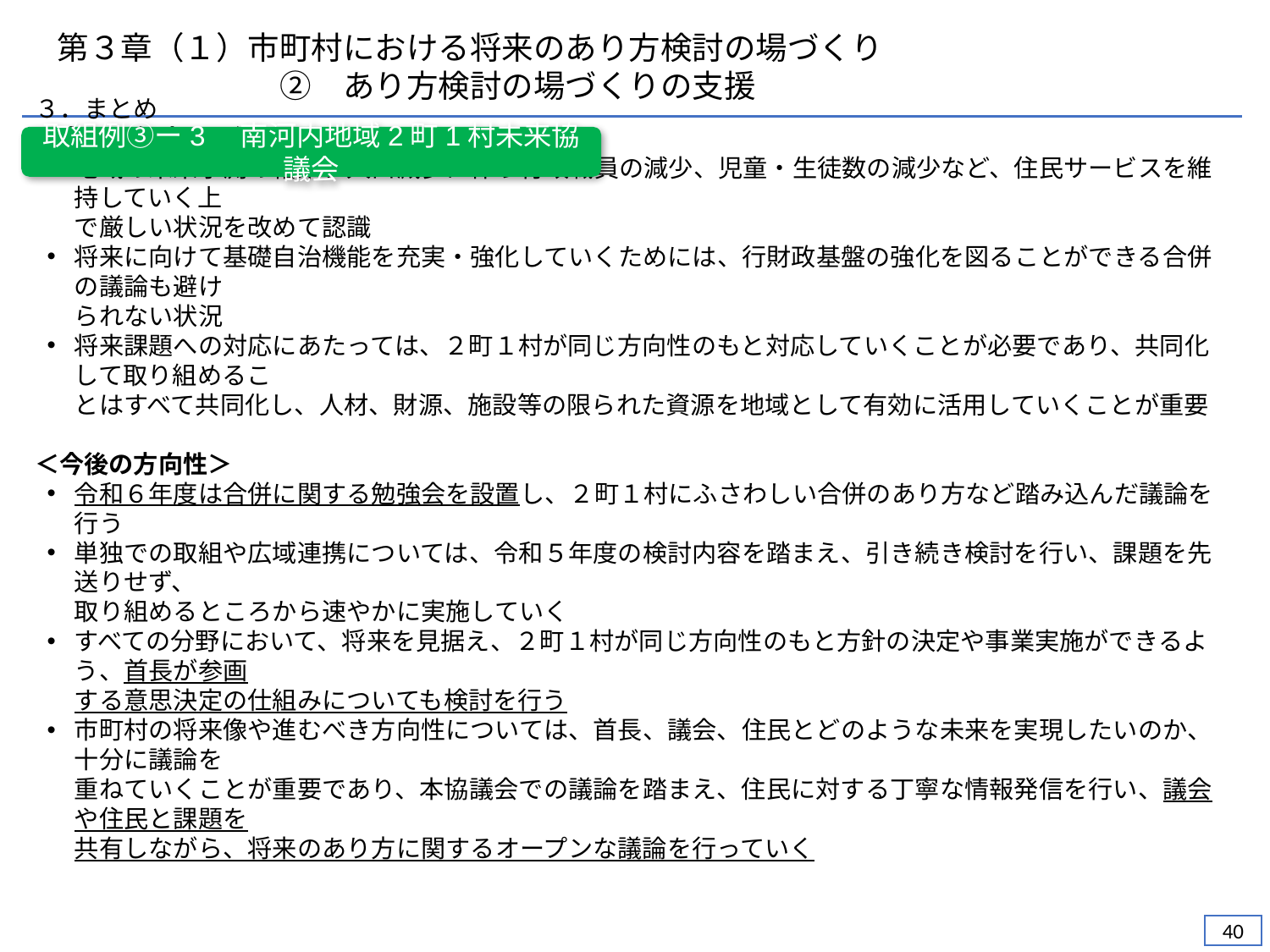

第３章（１）市町村における将来のあり方検討の場づくり
　　　　　　　②　あり方検討の場づくりの支援

取組例③ー3　南河内地域2町1村未来協議会
３．まとめ
＜令和5年度の取組＞
地域の未来予測の結果、人口減少に伴う行政職員の減少、児童・生徒数の減少など、住民サービスを維持していく上
で厳しい状況を改めて認識
将来に向けて基礎自治機能を充実・強化していくためには、行財政基盤の強化を図ることができる合併の議論も避け
られない状況
将来課題への対応にあたっては、２町１村が同じ方向性のもと対応していくことが必要であり、共同化して取り組めるこ
とはすべて共同化し、人材、財源、施設等の限られた資源を地域として有効に活用していくことが重要

＜今後の方向性＞
令和６年度は合併に関する勉強会を設置し、２町１村にふさわしい合併のあり方など踏み込んだ議論を行う
単独での取組や広域連携については、令和５年度の検討内容を踏まえ、引き続き検討を行い、課題を先送りせず、
取り組めるところから速やかに実施していく
すべての分野において、将来を見据え、２町１村が同じ方向性のもと方針の決定や事業実施ができるよう、首長が参画
する意思決定の仕組みについても検討を行う
市町村の将来像や進むべき方向性については、首長、議会、住民とどのような未来を実現したいのか、十分に議論を
重ねていくことが重要であり、本協議会での議論を踏まえ、住民に対する丁寧な情報発信を行い、議会や住民と課題を
共有しながら、将来のあり方に関するオープンな議論を行っていく
40